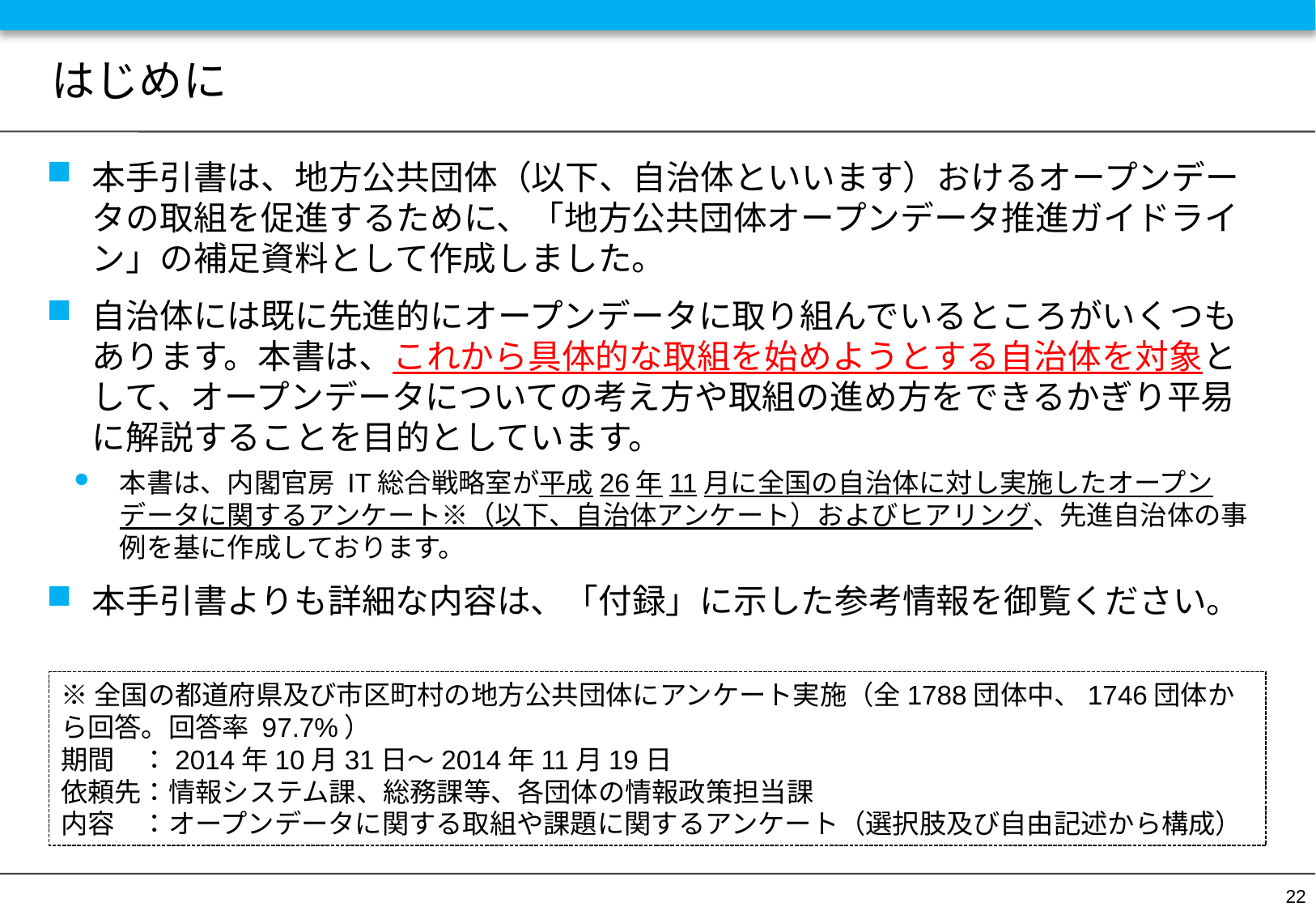

# はじめに
本手引書は、地方公共団体（以下、自治体といいます）おけるオープンデータの取組を促進するために、「地方公共団体オープンデータ推進ガイドライン」の補足資料として作成しました。
自治体には既に先進的にオープンデータに取り組んでいるところがいくつもあります。本書は、これから具体的な取組を始めようとする自治体を対象として、オープンデータについての考え方や取組の進め方をできるかぎり平易に解説することを目的としています。
本書は、内閣官房 IT総合戦略室が平成26年11月に全国の自治体に対し実施したオープンデータに関するアンケート※（以下、自治体アンケート）およびヒアリング、先進自治体の事例を基に作成しております。
本手引書よりも詳細な内容は、「付録」に示した参考情報を御覧ください。

※全国の都道府県及び市区町村の地方公共団体にアンケート実施（全1788団体中、1746団体から回答。回答率 97.7%）
期間　：2014年10月31日～2014年11月19日
依頼先：情報システム課、総務課等、各団体の情報政策担当課
内容　：オープンデータに関する取組や課題に関するアンケート（選択肢及び自由記述から構成）
22